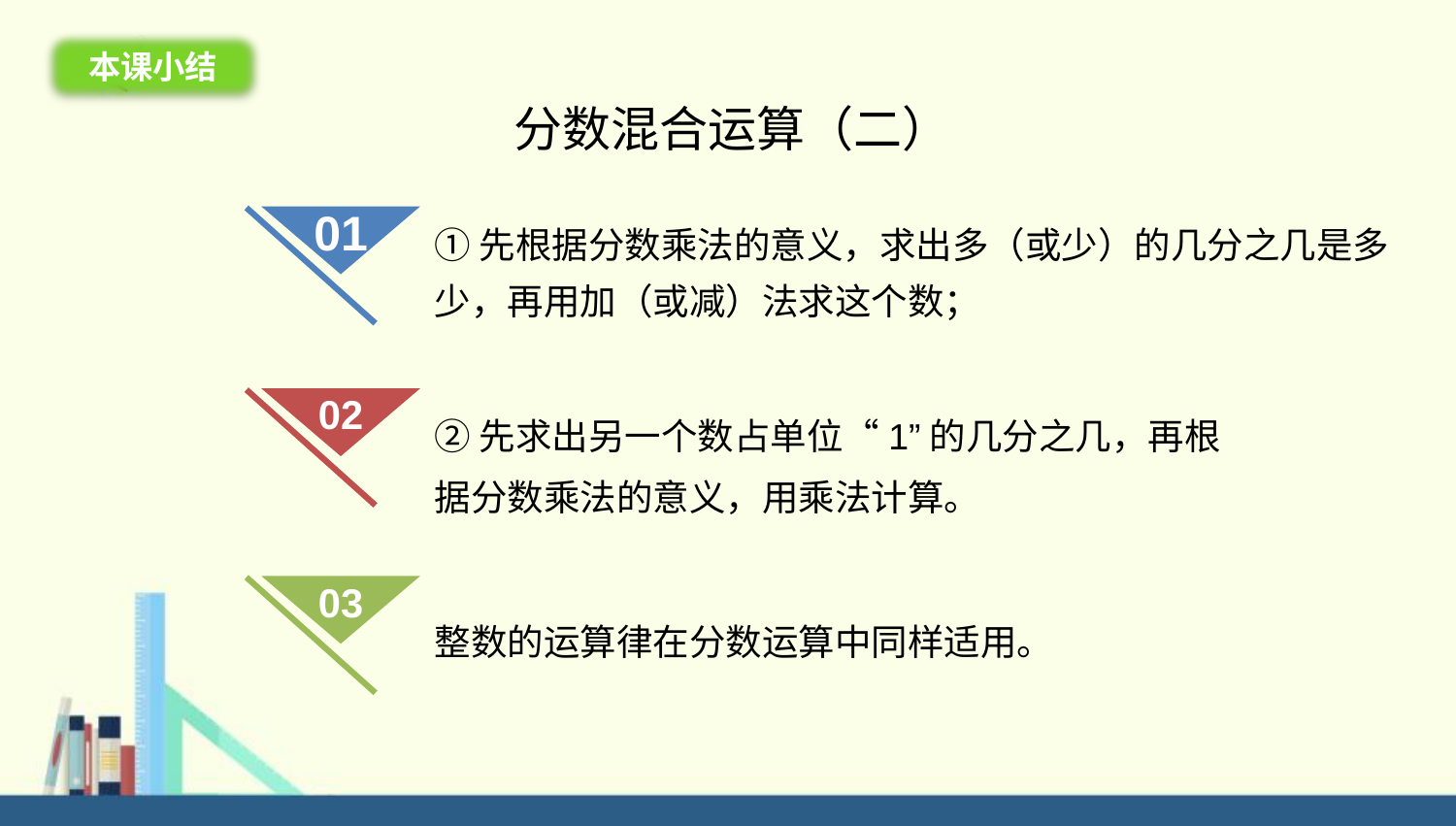

本课小结
分数混合运算（二）
①先根据分数乘法的意义，求出多（或少）的几分之几是多少，再用加（或减）法求这个数；
01
02
②先求出另一个数占单位“1”的几分之几，再根据分数乘法的意义，用乘法计算。
03
整数的运算律在分数运算中同样适用。